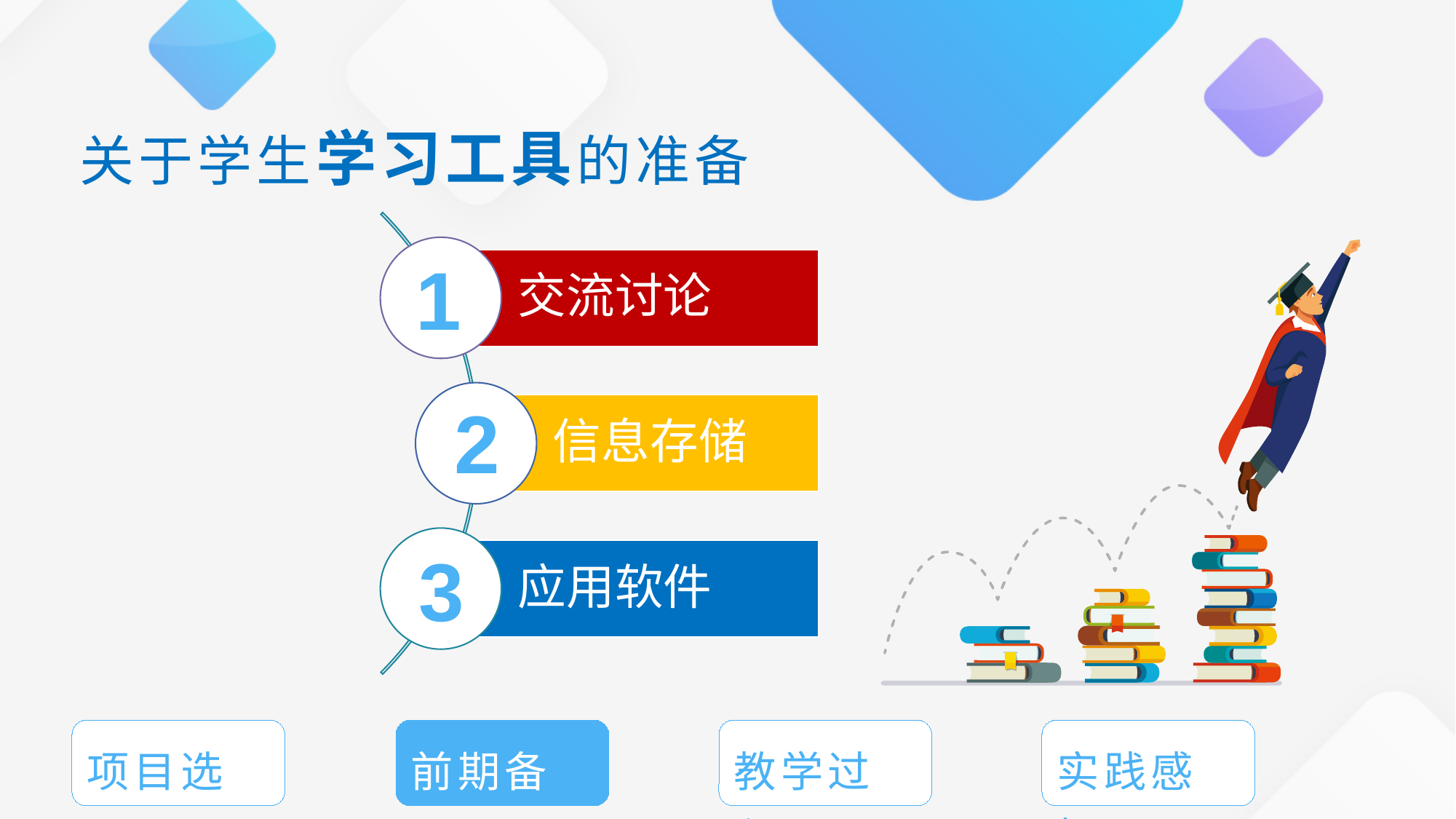

# 关于学生学习工具的准备
交流讨论
信息存储
应用软件

1
2
3
项目选题
前期备课
教学过程
实践感悟